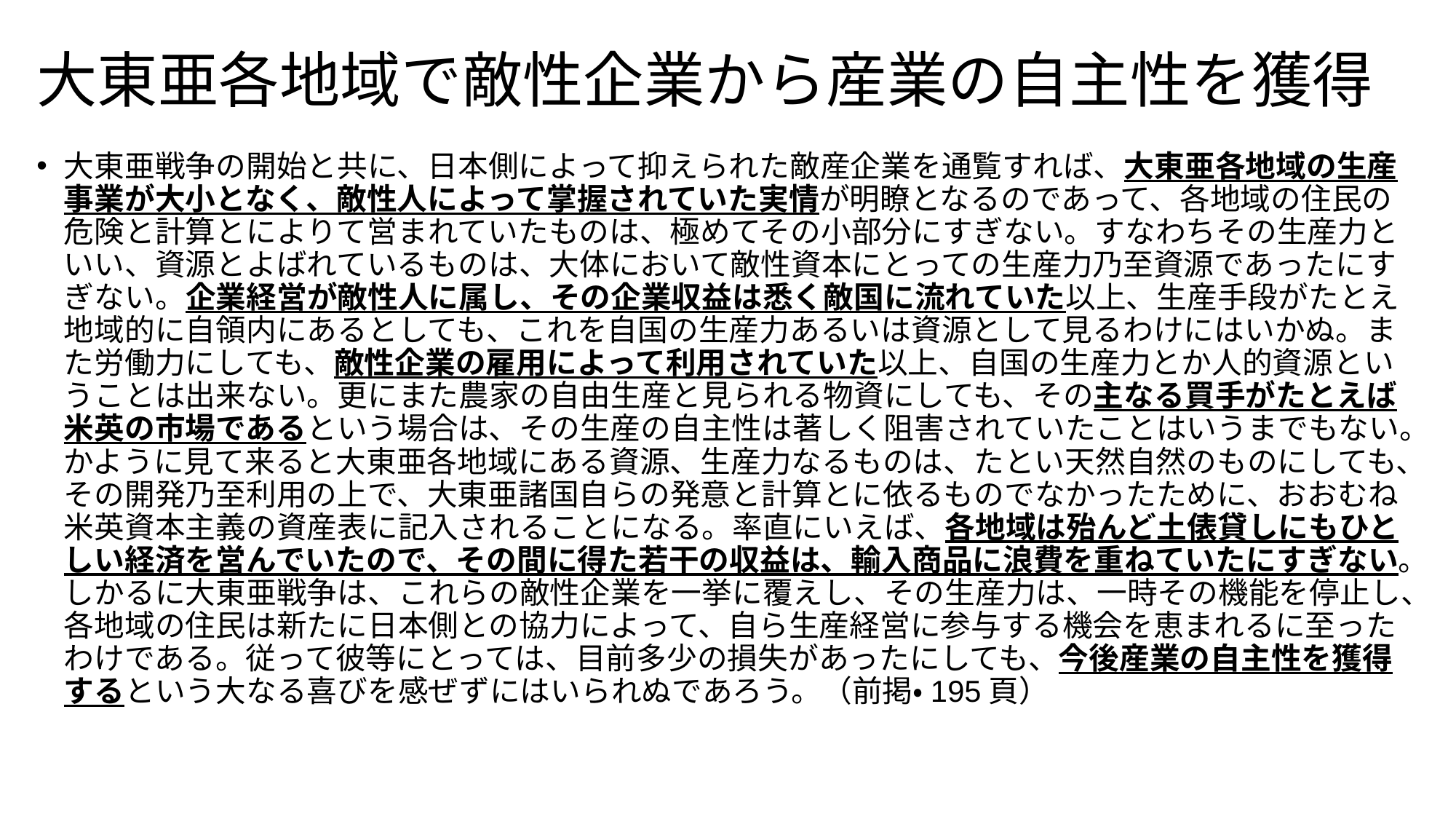

# 大東亜各地域で敵性企業から産業の自主性を獲得
大東亜戦争の開始と共に、日本側によって抑えられた敵産企業を通覧すれば、大東亜各地域の生産事業が大小となく、敵性人によって掌握されていた実情が明瞭となるのであって、各地域の住民の危険と計算とによりて営まれていたものは、極めてその小部分にすぎない。すなわちその生産力といい、資源とよばれているものは、大体において敵性資本にとっての生産力乃至資源であったにすぎない。企業経営が敵性人に属し、その企業収益は悉く敵国に流れていた以上、生産手段がたとえ地域的に自領内にあるとしても、これを自国の生産力あるいは資源として見るわけにはいかぬ。また労働力にしても、敵性企業の雇用によって利用されていた以上、自国の生産力とか人的資源ということは出来ない。更にまた農家の自由生産と見られる物資にしても、その主なる買手がたとえば米英の市場であるという場合は、その生産の自主性は著しく阻害されていたことはいうまでもない。かように見て来ると大東亜各地域にある資源、生産力なるものは、たとい天然自然のものにしても、その開発乃至利用の上で、大東亜諸国自らの発意と計算とに依るものでなかったために、おおむね米英資本主義の資産表に記入されることになる。率直にいえば、各地域は殆んど土俵貸しにもひとしい経済を営んでいたので、その間に得た若干の収益は、輸入商品に浪費を重ねていたにすぎない。しかるに大東亜戦争は、これらの敵性企業を一挙に覆えし、その生産力は、一時その機能を停止し、各地域の住民は新たに日本側との協力によって、自ら生産経営に参与する機会を恵まれるに至ったわけである。従って彼等にとっては、目前多少の損失があったにしても、今後産業の自主性を獲得するという大なる喜びを感ぜずにはいられぬであろう。（前掲・195頁）